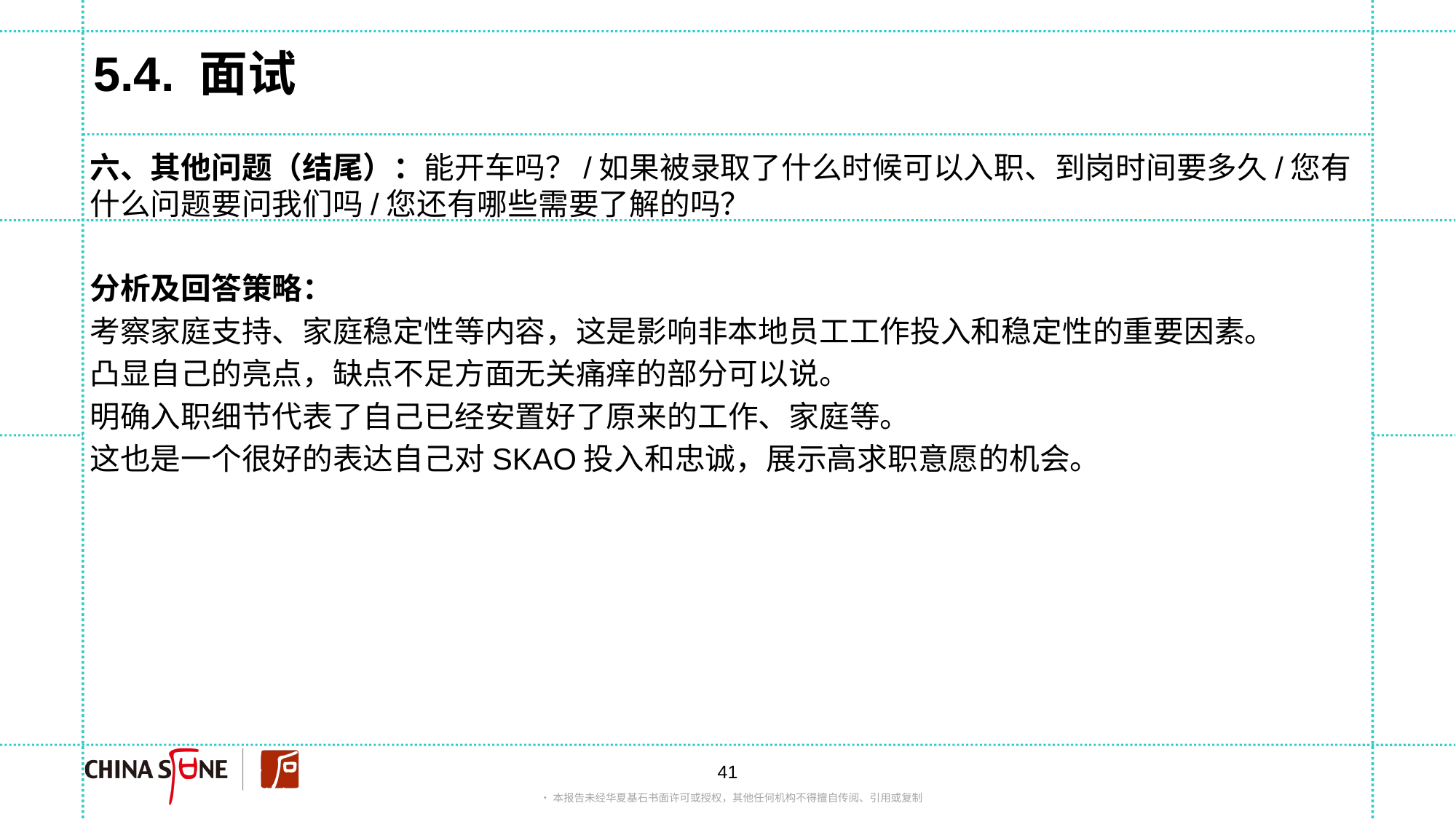

# 5.4. 面试
六、其他问题（结尾）：能开车吗？/如果被录取了什么时候可以入职、到岗时间要多久/您有什么问题要问我们吗/您还有哪些需要了解的吗？

分析及回答策略：
考察家庭支持、家庭稳定性等内容，这是影响非本地员工工作投入和稳定性的重要因素。
凸显自己的亮点，缺点不足方面无关痛痒的部分可以说。
明确入职细节代表了自己已经安置好了原来的工作、家庭等。
这也是一个很好的表达自己对SKAO投入和忠诚，展示高求职意愿的机会。